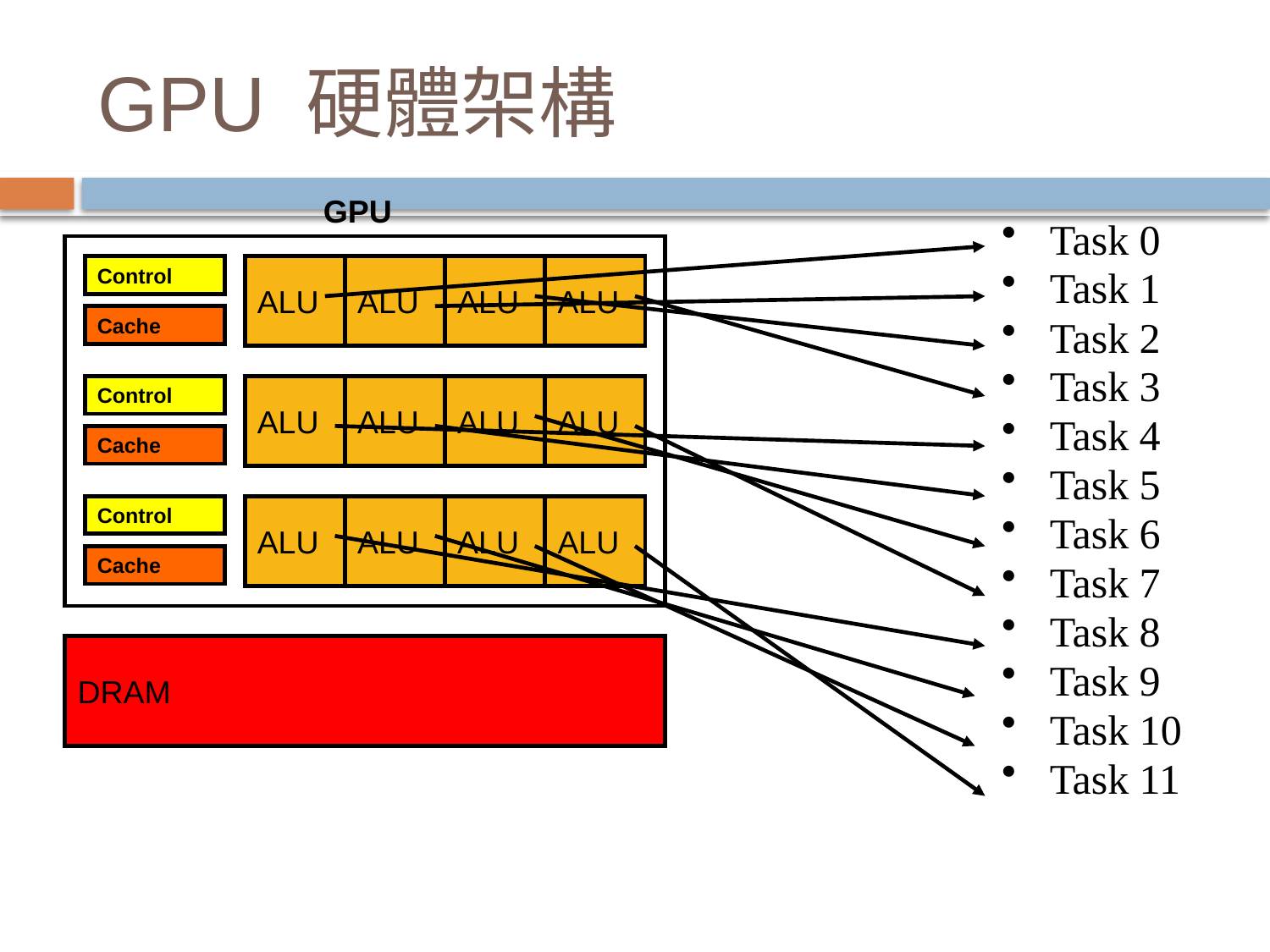

# GPU 硬體架構
GPU
Task 0
Task 1
Task 2
Task 3
Task 4
Task 5
Task 6
Task 7
Task 8
Task 9
Task 10
Task 11

Control
ALU
ALU
ALU
ALU
Cache
Control
ALU
ALU
ALU
ALU
Cache
Control
ALU
ALU
ALU
ALU
Cache
DRAM